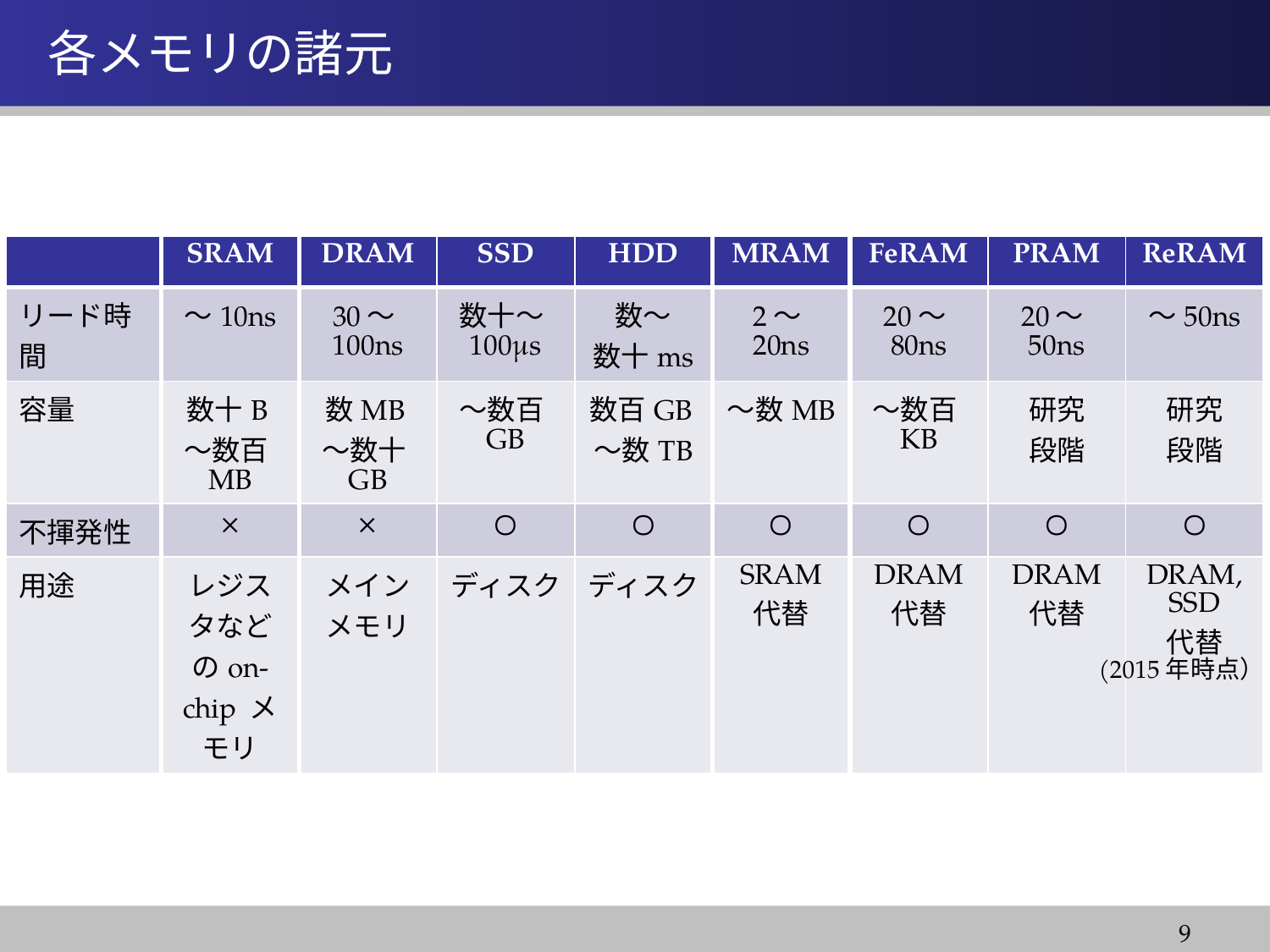

情報システム基盤学基礎１
# 各メモリの諸元
|  | SRAM | DRAM | SSD | HDD | MRAM | FeRAM | PRAM | ReRAM |
| --- | --- | --- | --- | --- | --- | --- | --- | --- |
| リード時間 | ～10ns | 30～100ns | 数十～100μs | 数～ 数十ms | 2～20ns | 20～80ns | 20～50ns | ～50ns |
| 容量 | 数十B～数百MB | 数MB～数十GB | ～数百GB | 数百GB～数TB | ～数MB | ～数百KB | 研究 段階 | 研究 段階 |
| 不揮発性 | × | × | ○ | ○ | ○ | ○ | ○ | ○ |
| 用途 | レジスタなどのon-chip メモリ | メイン メモリ | ディスク | ディスク | SRAM 代替 | DRAM 代替 | DRAM 代替 | DRAM, SSD 代替 |
(2015年時点）
9